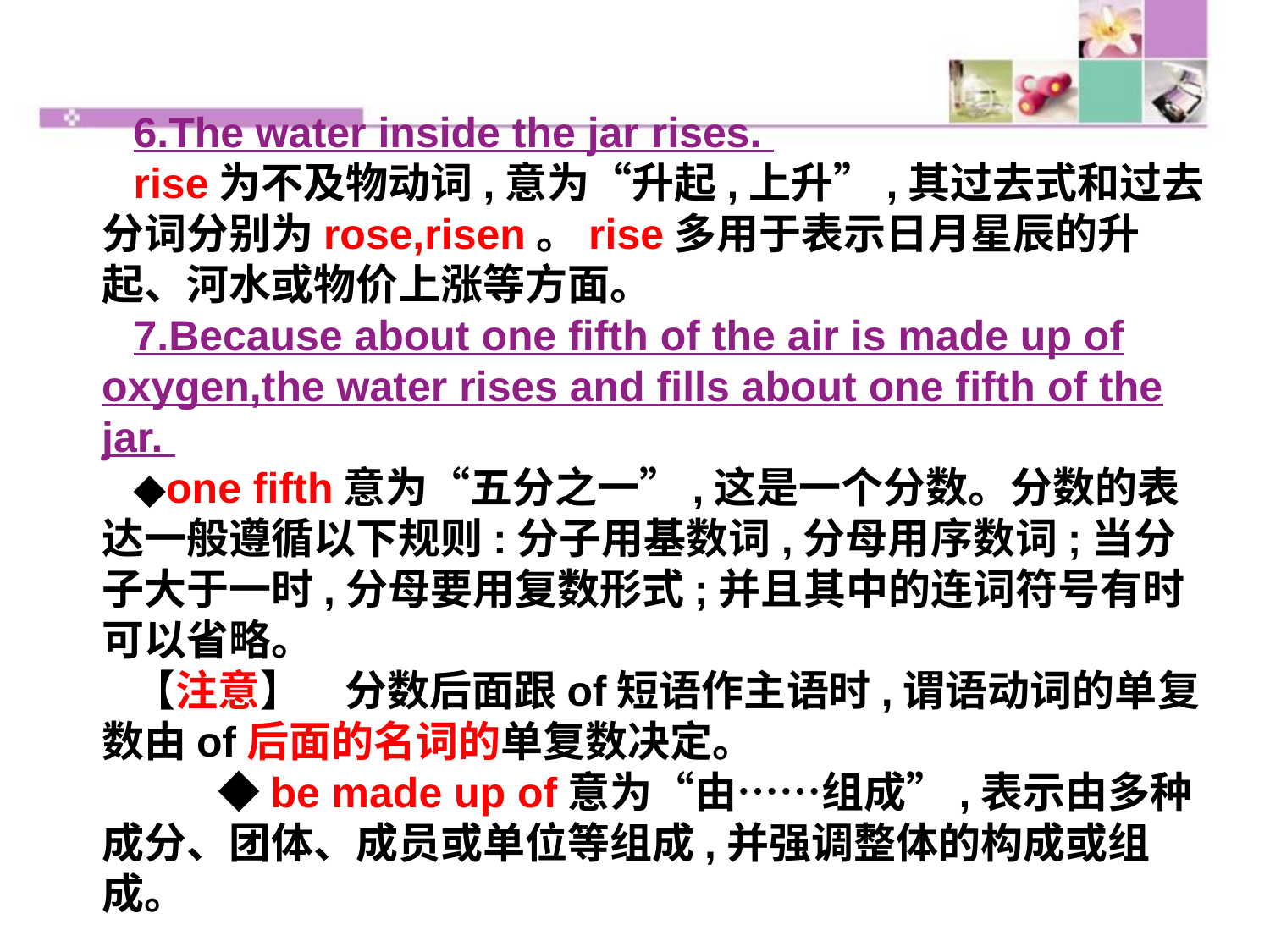

6.The water inside the jar rises.
rise为不及物动词,意为“升起,上升”,其过去式和过去分词分别为rose,risen。rise多用于表示日月星辰的升起、河水或物价上涨等方面。
7.Because about one fifth of the air is made up of oxygen,the water rises and fills about one fifth of the jar.
◆one fifth意为“五分之一”,这是一个分数。分数的表达一般遵循以下规则:分子用基数词,分母用序数词;当分子大于一时,分母要用复数形式;并且其中的连词符号有时可以省略。
【注意】　分数后面跟of短语作主语时,谓语动词的单复数由of后面的名词的单复数决定。
　　◆be made up of意为“由……组成”,表示由多种成分、团体、成员或单位等组成,并强调整体的构成或组成。